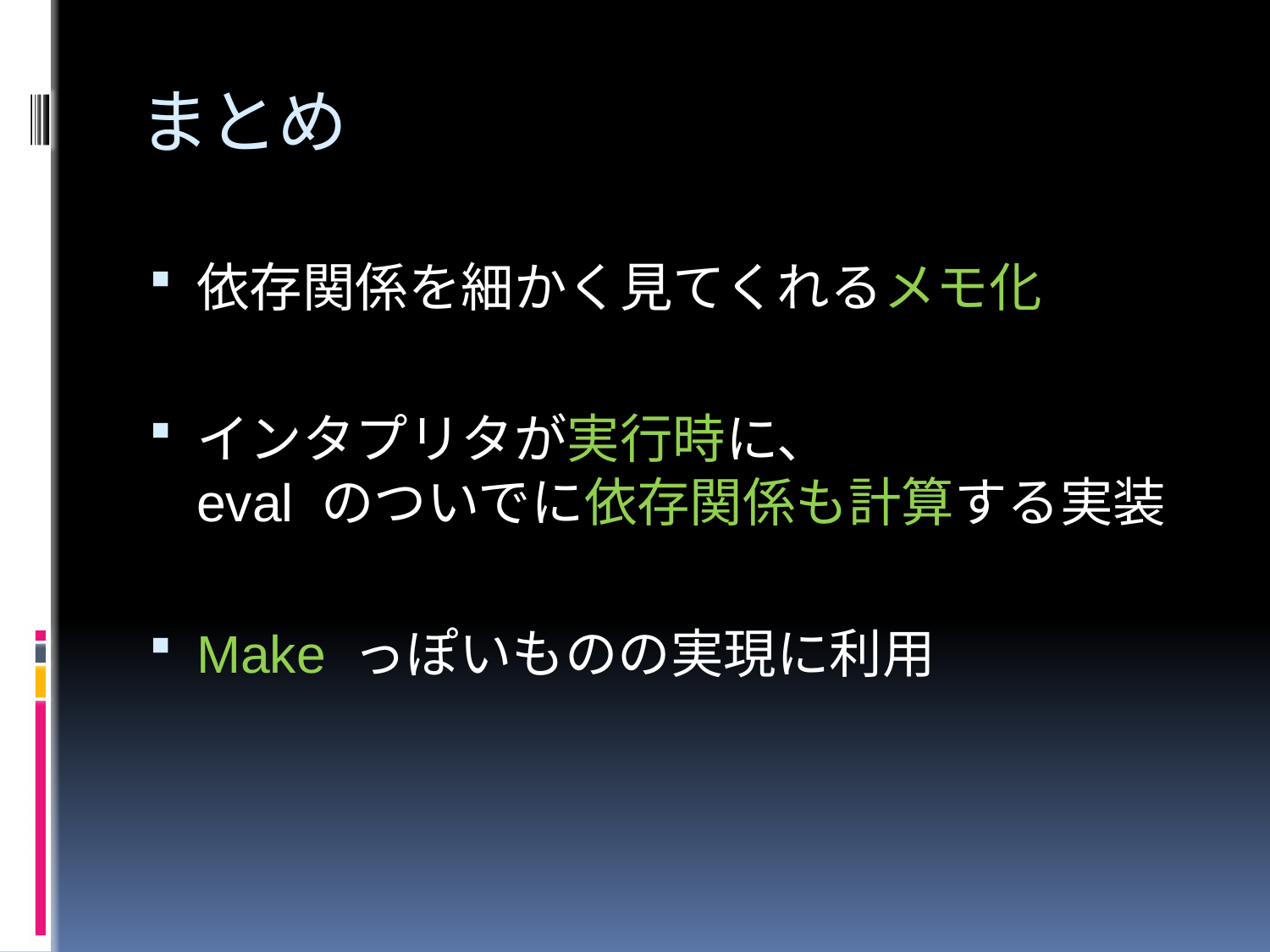

# まとめ
依存関係を細かく見てくれるメモ化

インタプリタが実行時に、
eval のついでに依存関係も計算する実装

Make っぽいものの実現に利用